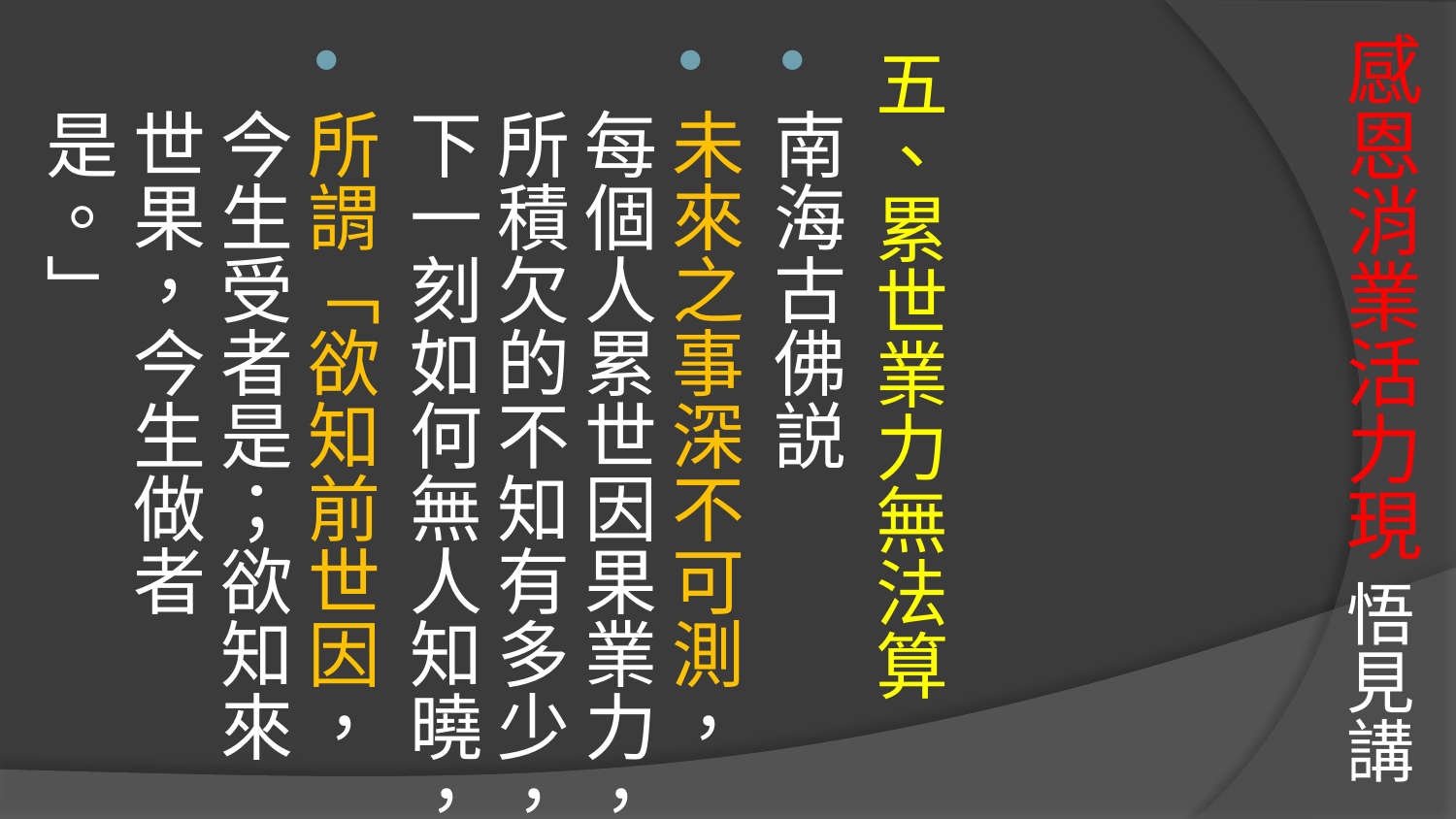

# 感恩消業活力現 悟見講
五、累世業力無法算
南海古佛説
未來之事深不可測，每個人累世因果業力，所積欠的不知有多少，下一刻如何無人知曉，
所謂「欲知前世因，今生受者是；欲知來世果，今生做者是。」